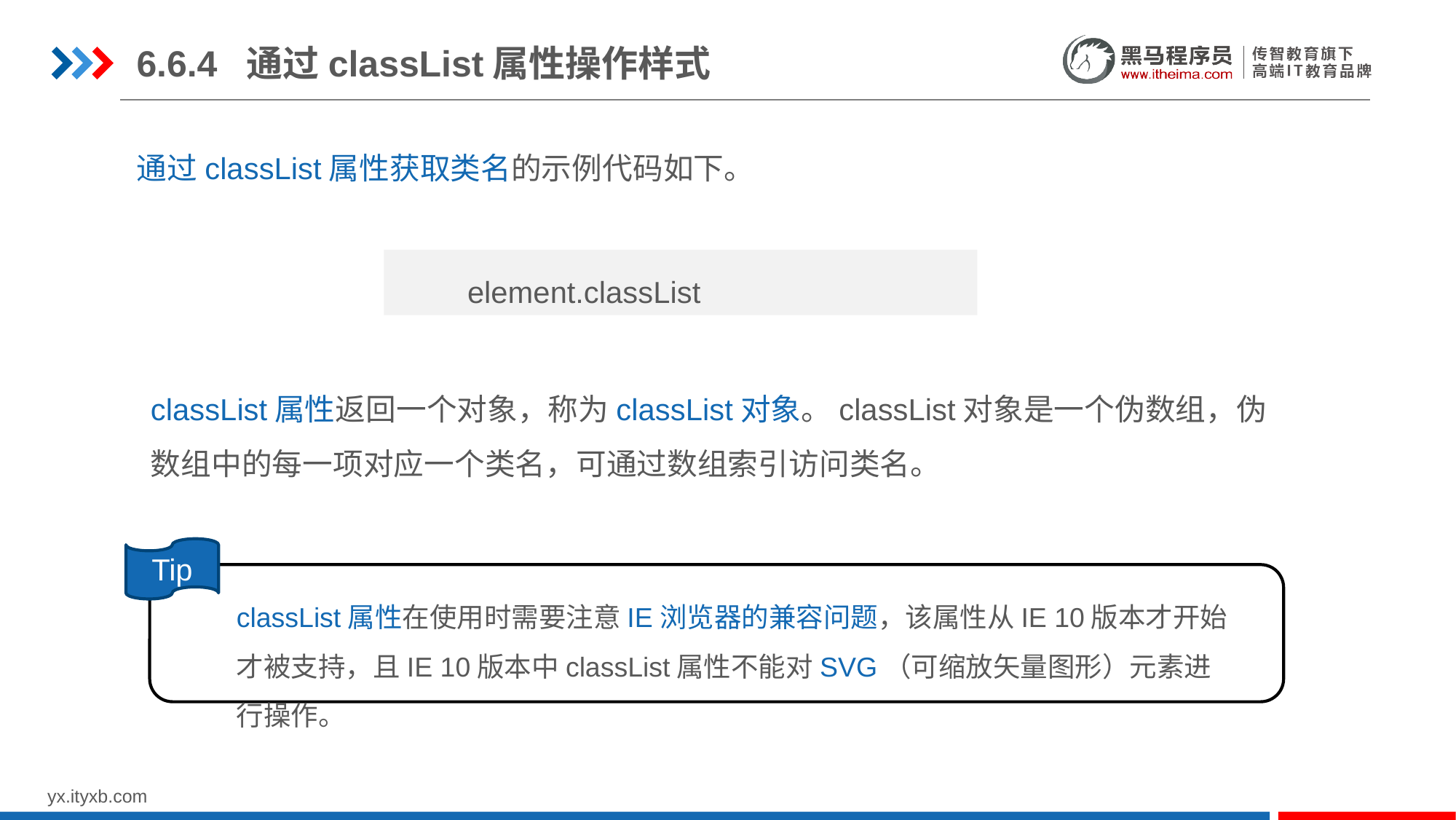

6.6.4  通过classList属性操作样式
通过classList属性获取类名的示例代码如下。
element.classList
classList属性返回一个对象，称为classList对象。classList对象是一个伪数组，伪数组中的每一项对应一个类名，可通过数组索引访问类名。
Tip

classList属性在使用时需要注意IE浏览器的兼容问题，该属性从IE 10版本才开始才被支持，且IE 10版本中classList属性不能对SVG（可缩放矢量图形）元素进行操作。